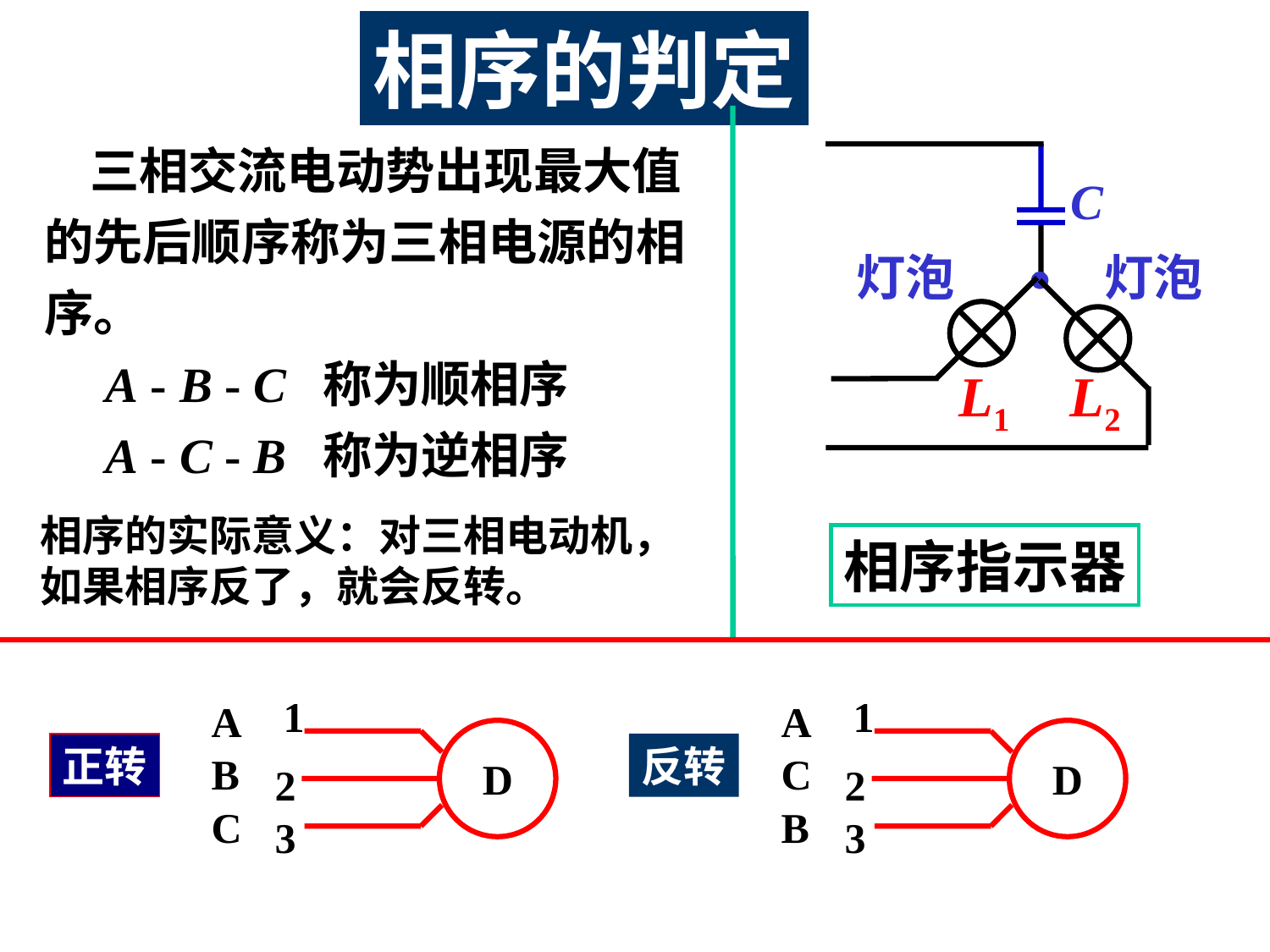

相序的判定

   三相交流电动势出现最大值
的先后顺序称为三相电源的相序。
     A - B - C  称为顺相序
     A - C - B  称为逆相序

C

灯泡
灯泡

L1
L2

相序的实际意义：对三相电动机，如果相序反了，就会反转。
相序指示器

1
A
D

正转
B
2

C
3

1
A
D

反转
C
2

B
3